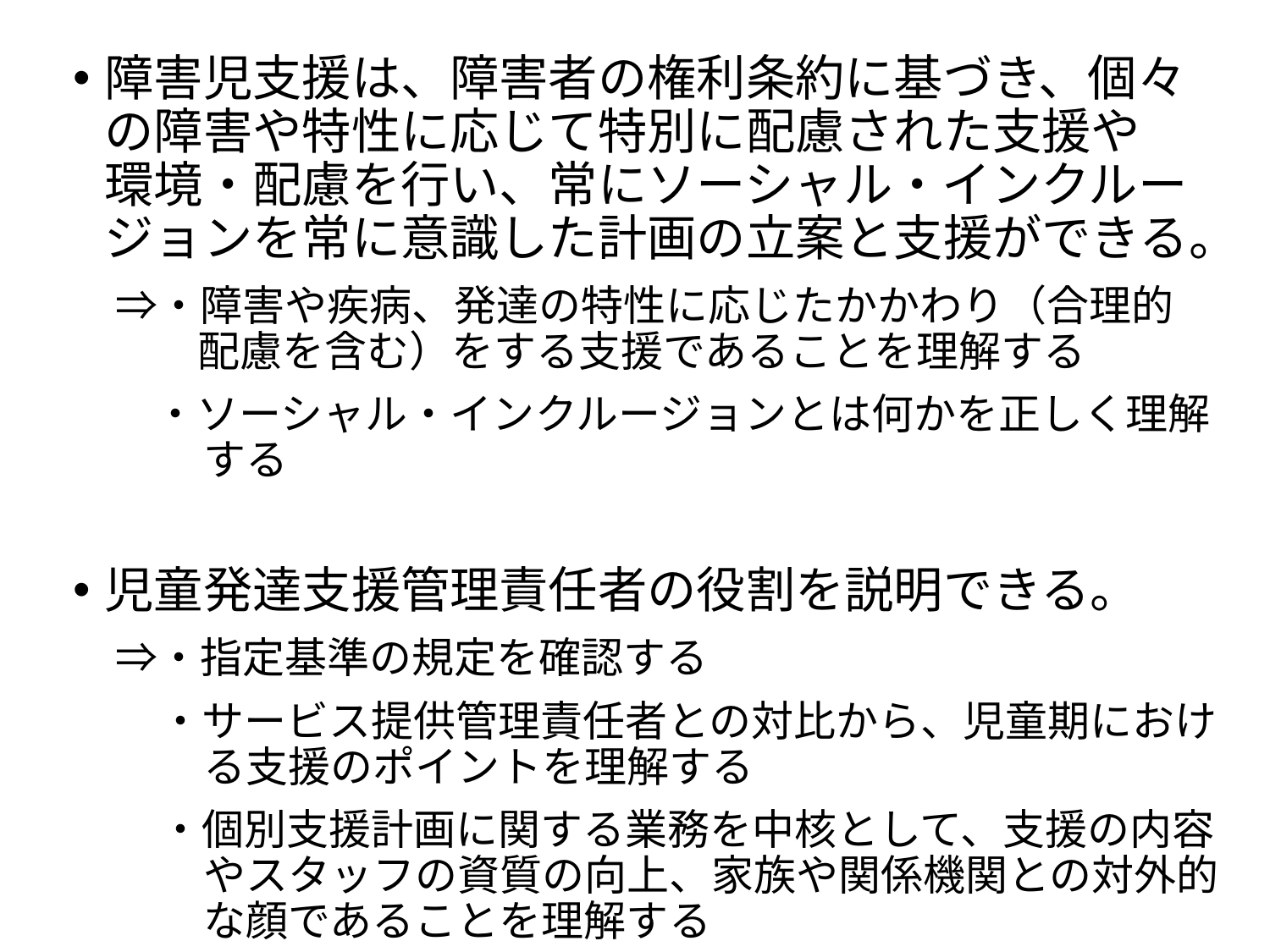

障害児支援は、障害者の権利条約に基づき、個々の障害や特性に応じて特別に配慮された支援や　環境・配慮を行い、常にソーシャル・インクルージョンを常に意識した計画の立案と支援ができる。
　⇒・障害や疾病、発達の特性に応じたかかわり（合理的　配慮を含む）をする支援であることを理解する
・ソーシャル・インクルージョンとは何かを正しく理解する

児童発達支援管理責任者の役割を説明できる。
　⇒・指定基準の規定を確認する
・サービス提供管理責任者との対比から、児童期における支援のポイントを理解する
・個別支援計画に関する業務を中核として、支援の内容やスタッフの資質の向上、家族や関係機関との対外的な顔であることを理解する